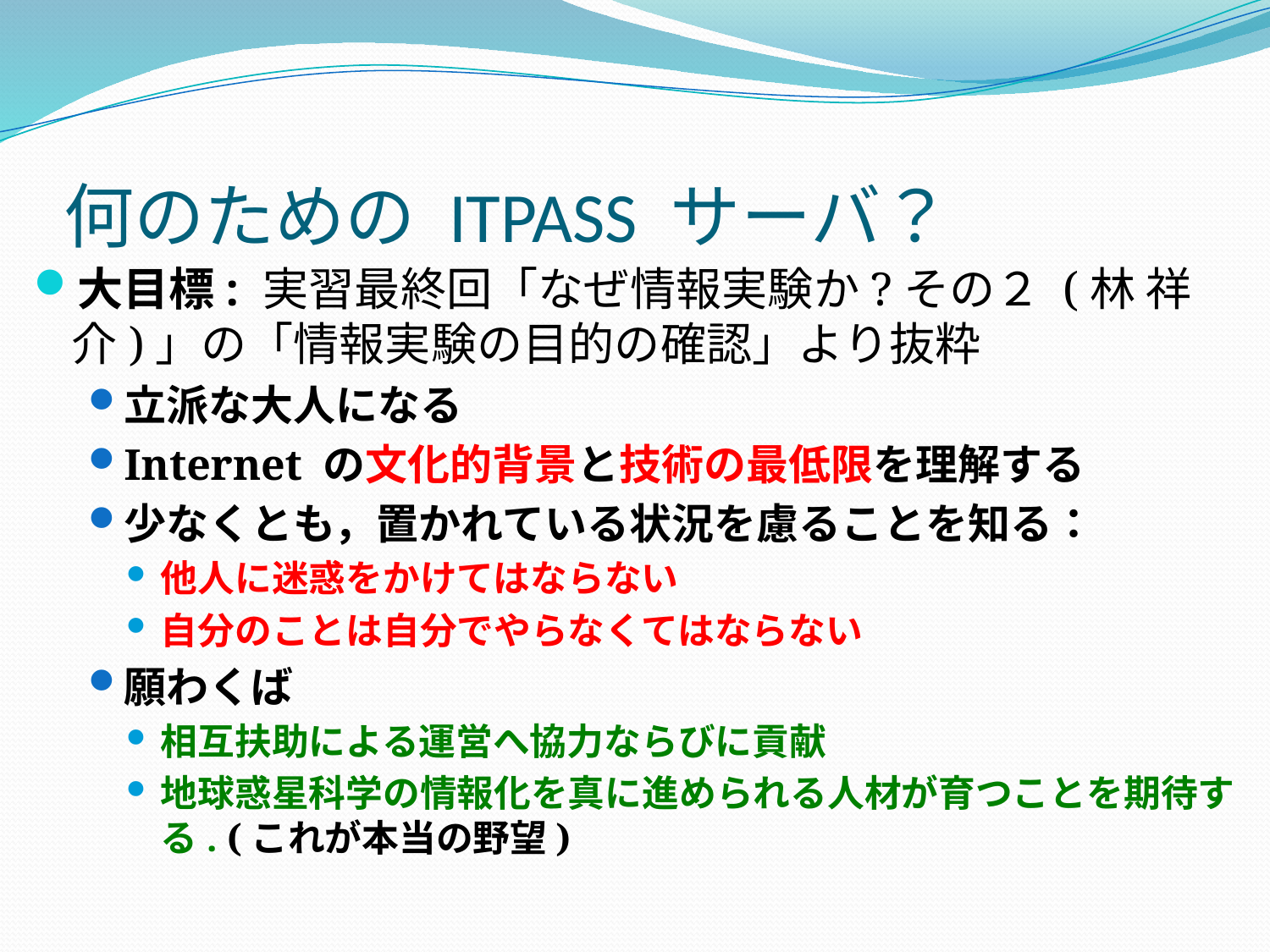

# 何のための ITPASS サーバ？
大目標: 実習最終回「なぜ情報実験か?その２ (林 祥介)」の「情報実験の目的の確認」より抜粋
立派な大人になる
Internet の文化的背景と技術の最低限を理解する
少なくとも，置かれている状況を慮ることを知る：
他人に迷惑をかけてはならない
自分のことは自分でやらなくてはならない
願わくば
相互扶助による運営へ協力ならびに貢献
地球惑星科学の情報化を真に進められる人材が育つことを期待する. (これが本当の野望)